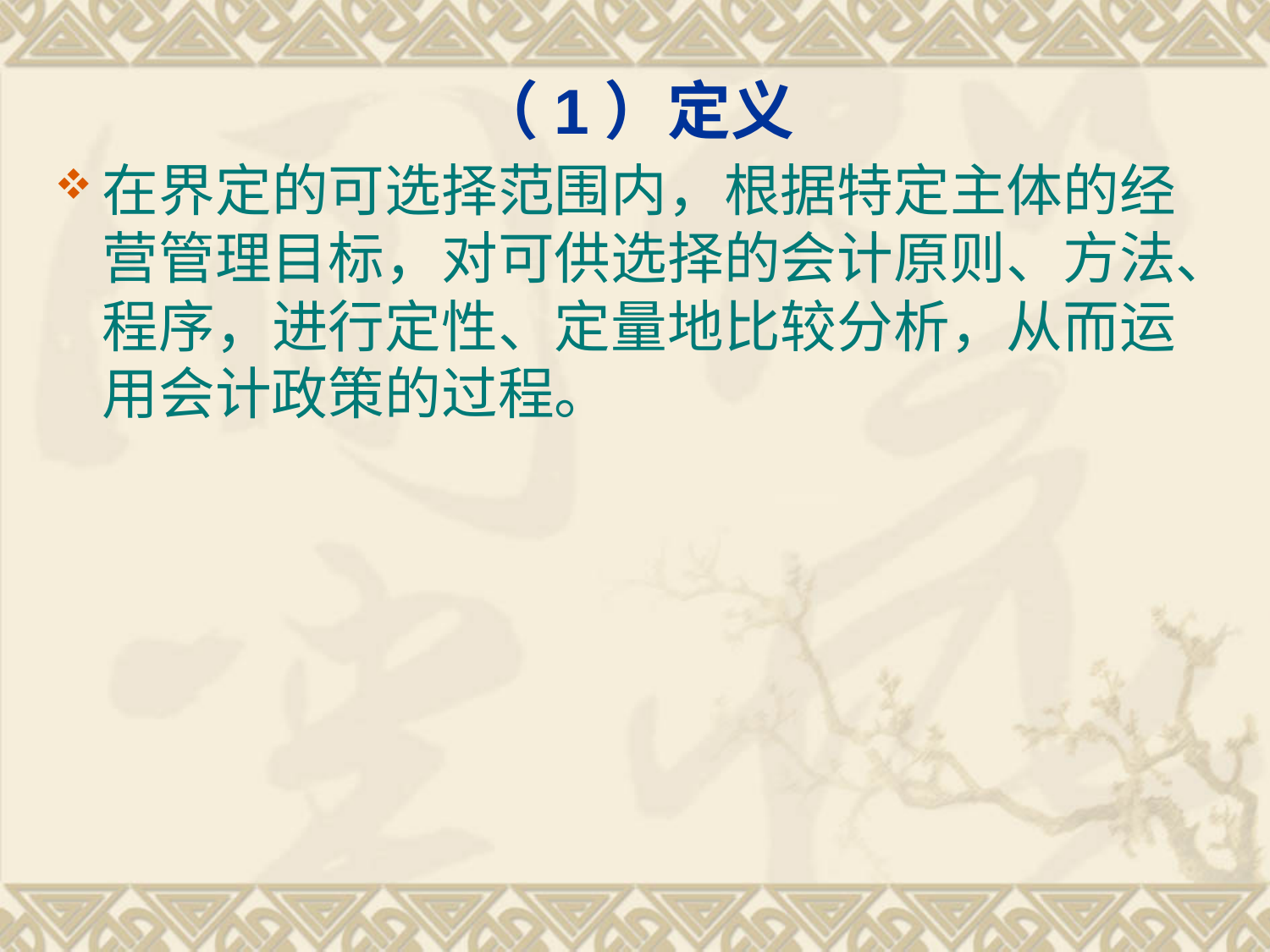

# （1）定义
在界定的可选择范围内，根据特定主体的经营管理目标，对可供选择的会计原则、方法、程序，进行定性、定量地比较分析，从而运用会计政策的过程。